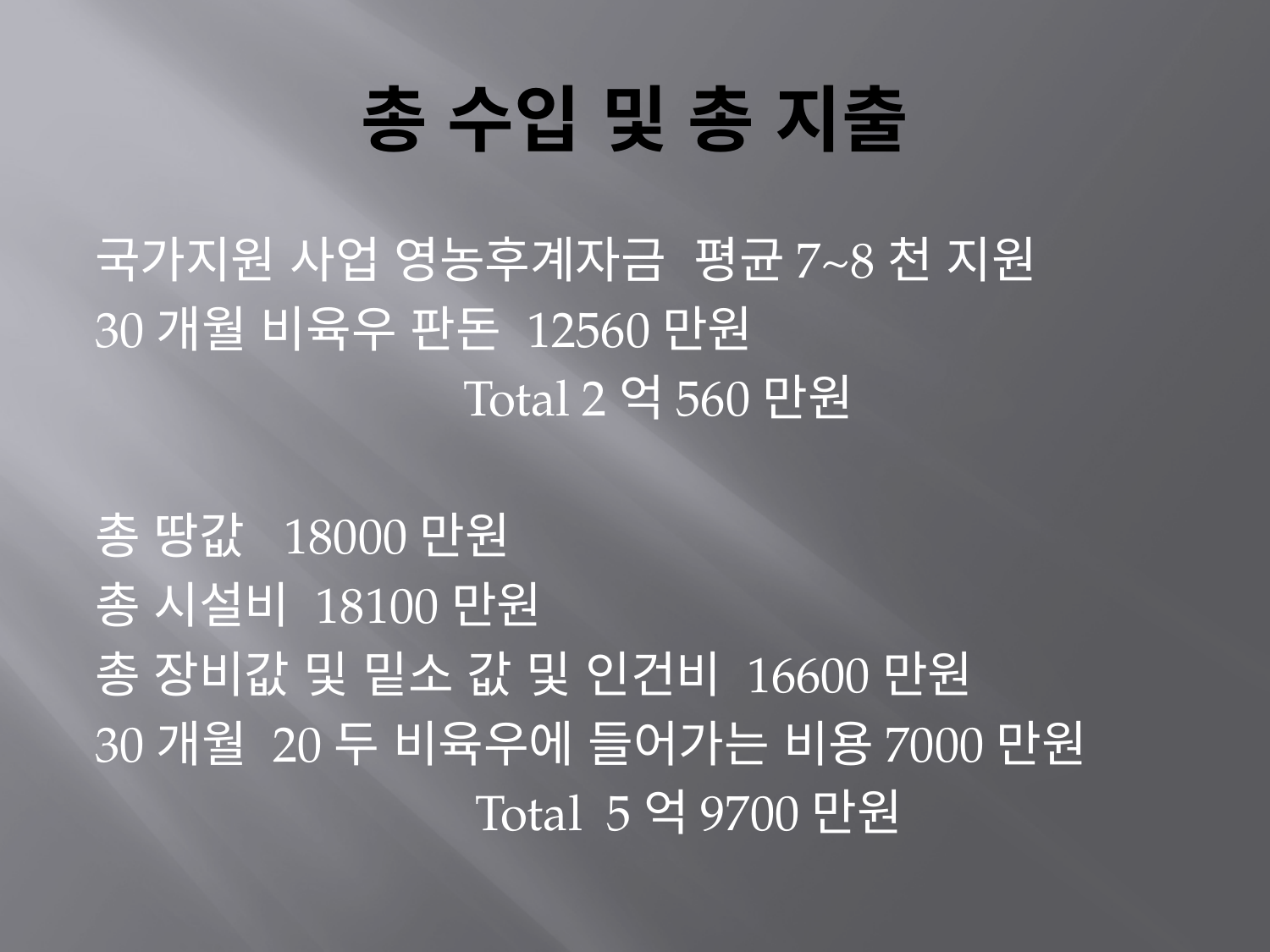

# 총 수입 및 총 지출
국가지원 사업 영농후계자금  평균7~8천 지원
30개월 비육우 판돈 12560만원
                              Total 2억560만원

총 땅값  18000만원
총 시설비 18100만원
총 장비값 및 밑소 값 및 인건비 16600만원
30개월 20두 비육우에 들어가는 비용7000만원
                               Total  5억9700만원